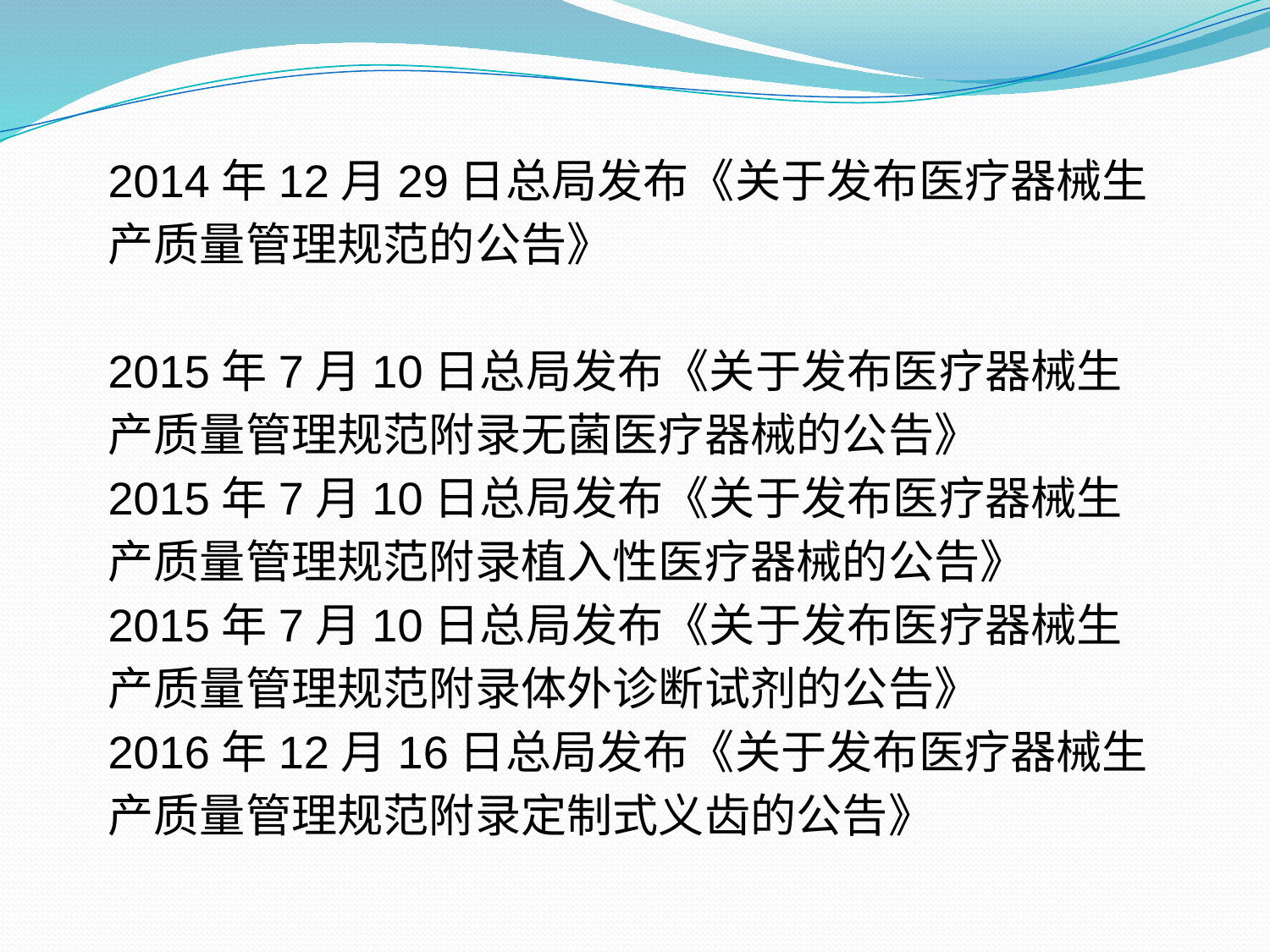

2014年12月29日总局发布《关于发布医疗器械生产质量管理规范的公告》

2015年7月10日总局发布《关于发布医疗器械生产质量管理规范附录无菌医疗器械的公告》
2015年7月10日总局发布《关于发布医疗器械生产质量管理规范附录植入性医疗器械的公告》
2015年7月10日总局发布《关于发布医疗器械生产质量管理规范附录体外诊断试剂的公告》
2016年12月16日总局发布《关于发布医疗器械生产质量管理规范附录定制式义齿的公告》